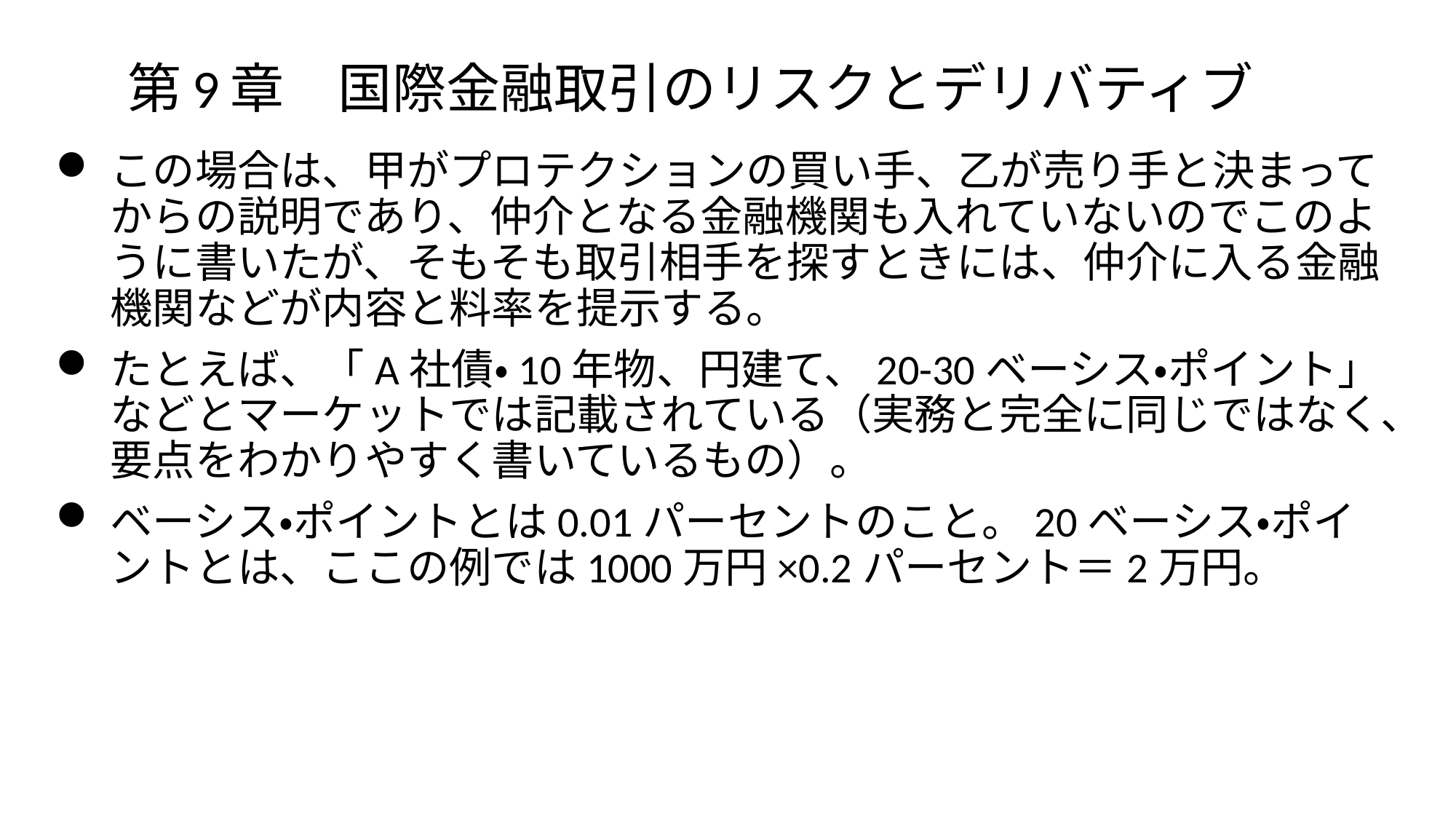

# 第9章　国際金融取引のリスクとデリバティブ
この場合は、甲がプロテクションの買い手、乙が売り手と決まってからの説明であり、仲介となる金融機関も入れていないのでこのように書いたが、そもそも取引相手を探すときには、仲介に入る金融機関などが内容と料率を提示する。
たとえば、「A社債・10年物、円建て、20-30ベーシス・ポイント」などとマーケットでは記載されている（実務と完全に同じではなく、要点をわかりやすく書いているもの）。
ベーシス・ポイントとは0.01パーセントのこと。20ベーシス・ポイントとは、ここの例では1000万円×0.2パーセント＝2万円。